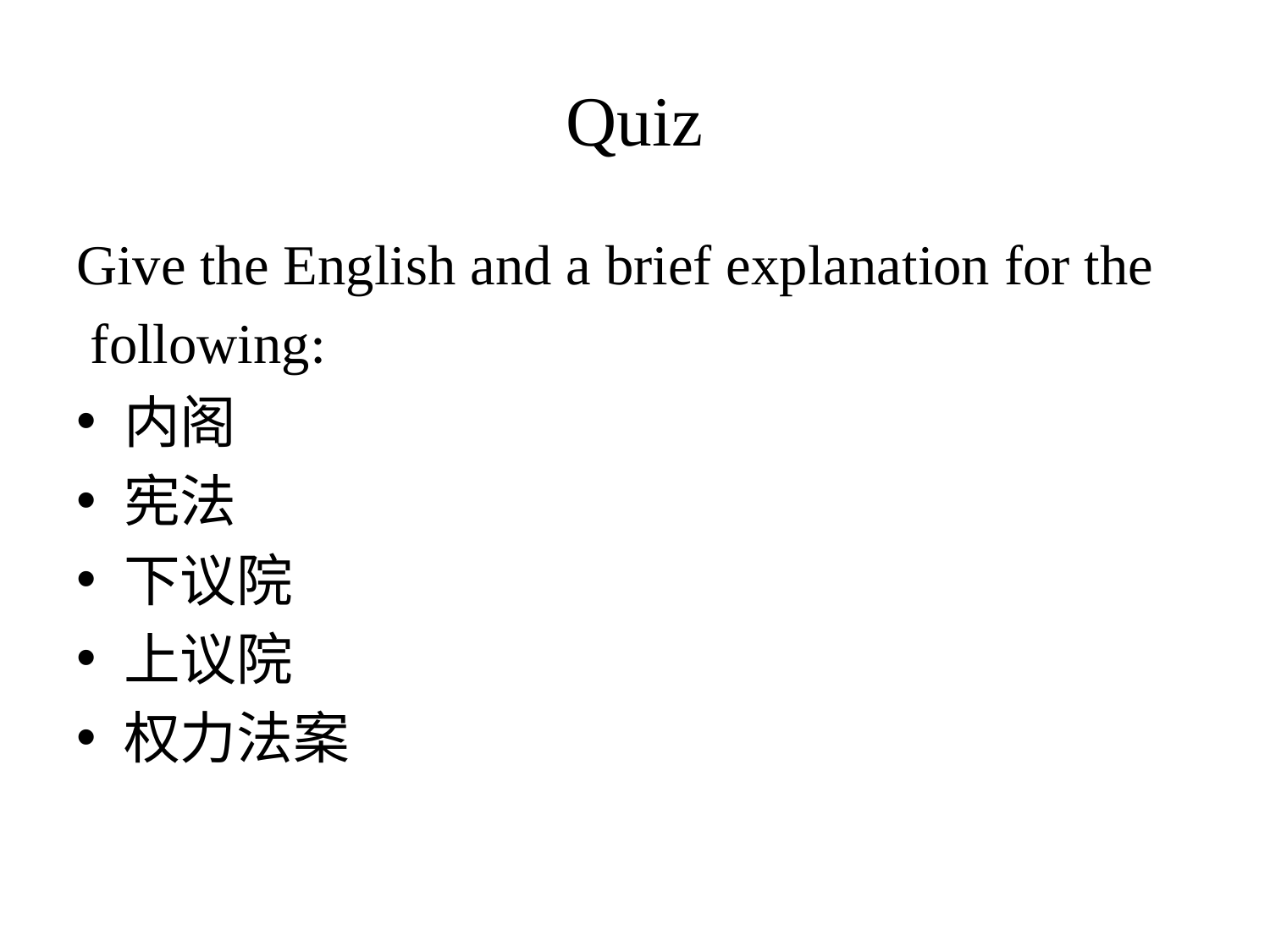

# Quiz
Give the English and a brief explanation for the
 following:
内阁
宪法
下议院
上议院
权力法案